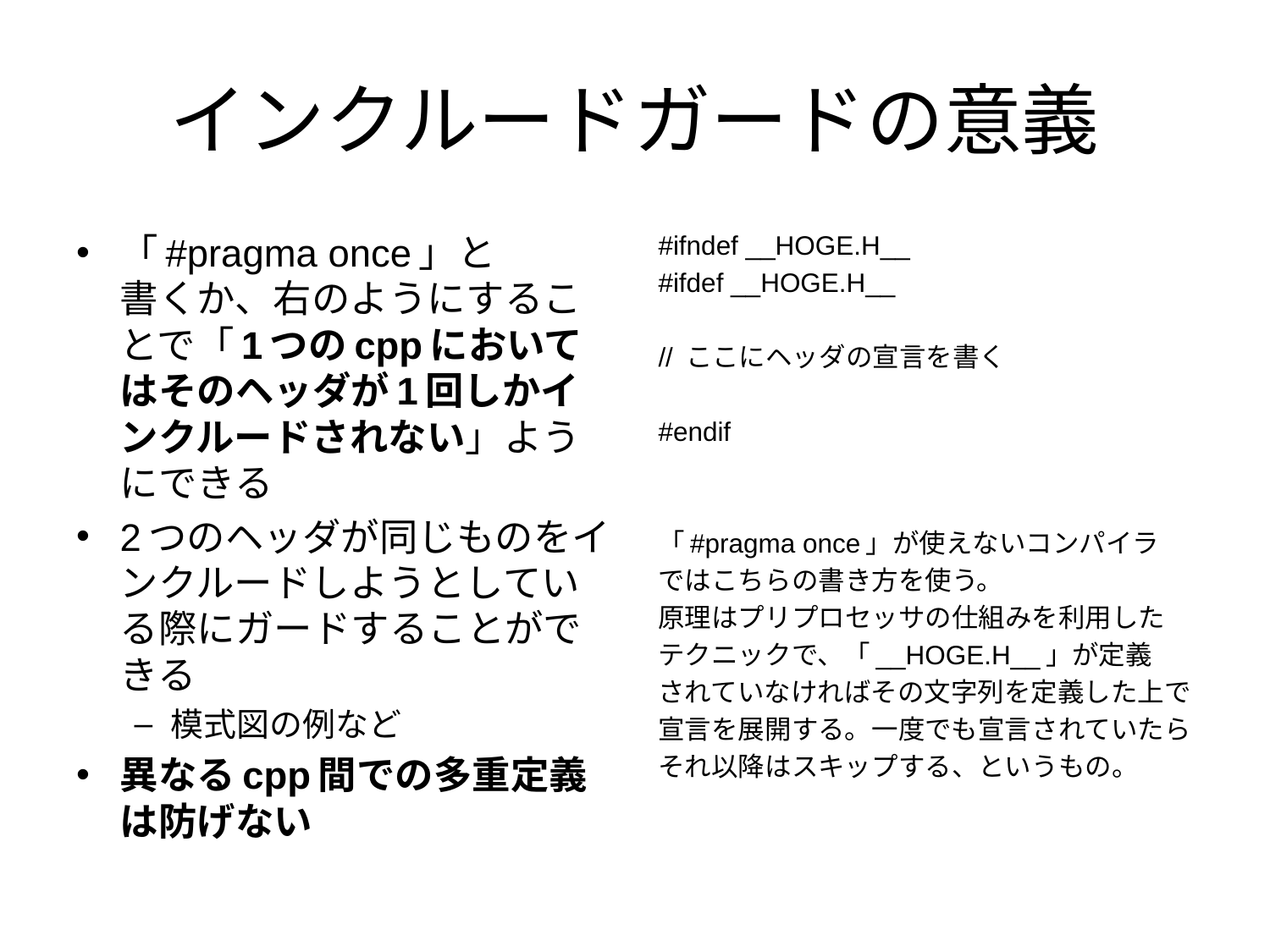

# インクルードガードの意義
「#pragma once」と
書くか、右のようにすることで「1つのcppにおいてはそのヘッダが1回しかインクルードされない」ようにできる
2つのヘッダが同じものをインクルードしようとしている際にガードすることができる
模式図の例など
異なるcpp間での多重定義は防げない
#ifndef __HOGE.H__
#ifdef __HOGE.H__

// ここにヘッダの宣言を書く

#endif

「#pragma once」が使えないコンパイラ
ではこちらの書き方を使う。
原理はプリプロセッサの仕組みを利用した
テクニックで、「__HOGE.H__」が定義
されていなければその文字列を定義した上で
宣言を展開する。一度でも宣言されていたら
それ以降はスキップする、というもの。